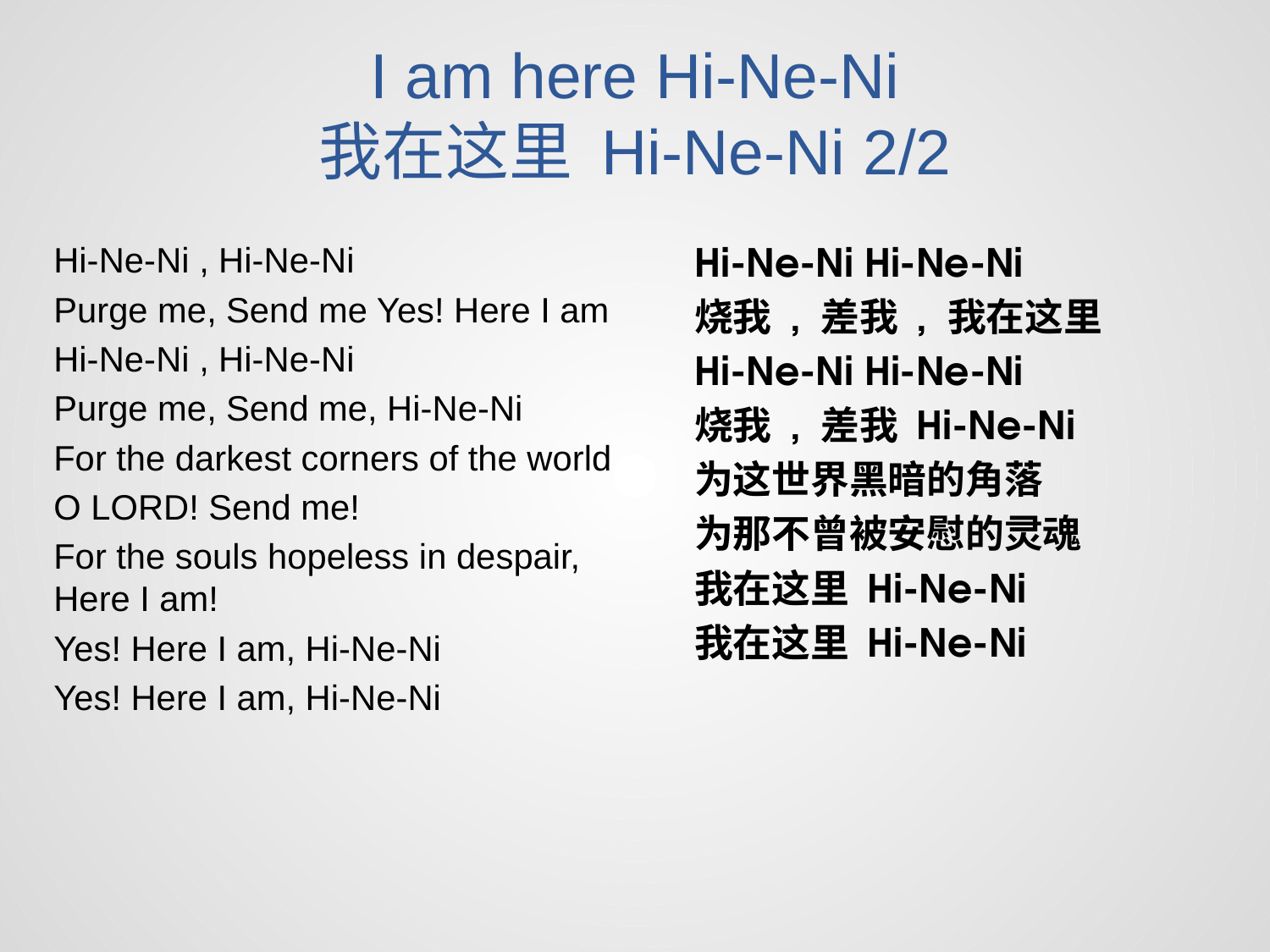

I am here Hi-Ne-Ni
我在这里 Hi-Ne-Ni 2/2

Hi-Ne-Ni , Hi-Ne-Ni
Purge me, Send me Yes! Here I am
Hi-Ne-Ni , Hi-Ne-Ni
Purge me, Send me, Hi-Ne-Ni
For the darkest corners of the world
O LORD! Send me!
For the souls hopeless in despair, Here I am!
Yes! Here I am, Hi-Ne-Ni
Yes! Here I am, Hi-Ne-Ni
Hi-Ne-Ni Hi-Ne-Ni
烧我 , 差我 , 我在这里
Hi-Ne-Ni Hi-Ne-Ni
烧我 , 差我 Hi-Ne-Ni
为这世界黑暗的角落
为那不曾被安慰的灵魂
我在这里 Hi-Ne-Ni
我在这里 Hi-Ne-Ni